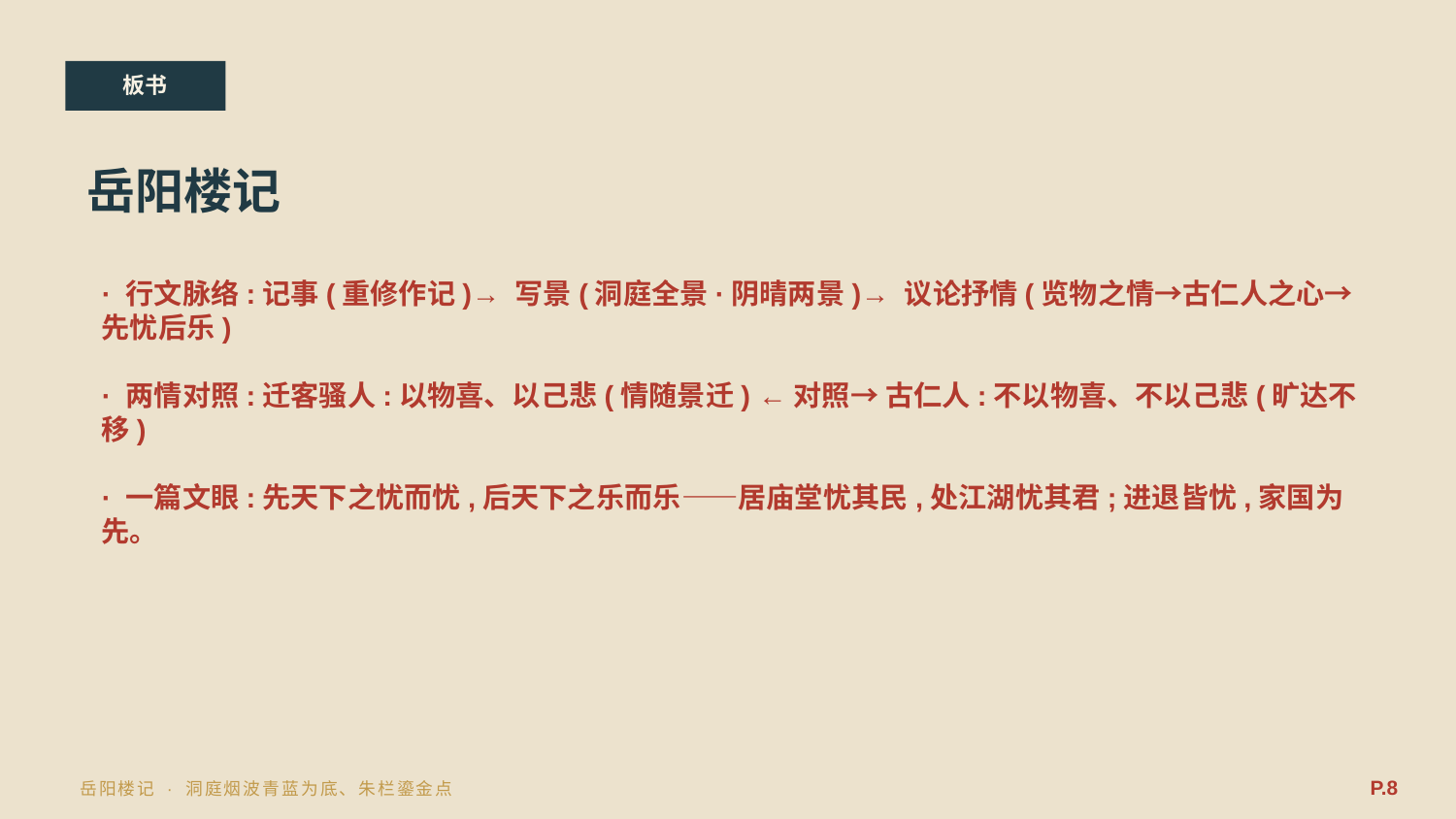

板书

岳阳楼记
· 行文脉络:记事(重修作记)→ 写景(洞庭全景·阴晴两景)→ 议论抒情(览物之情→古仁人之心→先忧后乐)
· 两情对照:迁客骚人:以物喜、以己悲(情随景迁) ←对照→ 古仁人:不以物喜、不以己悲(旷达不移)
· 一篇文眼:先天下之忧而忧,后天下之乐而乐——居庙堂忧其民,处江湖忧其君;进退皆忧,家国为先。
P.8
岳阳楼记 · 洞庭烟波青蓝为底、朱栏鎏金点